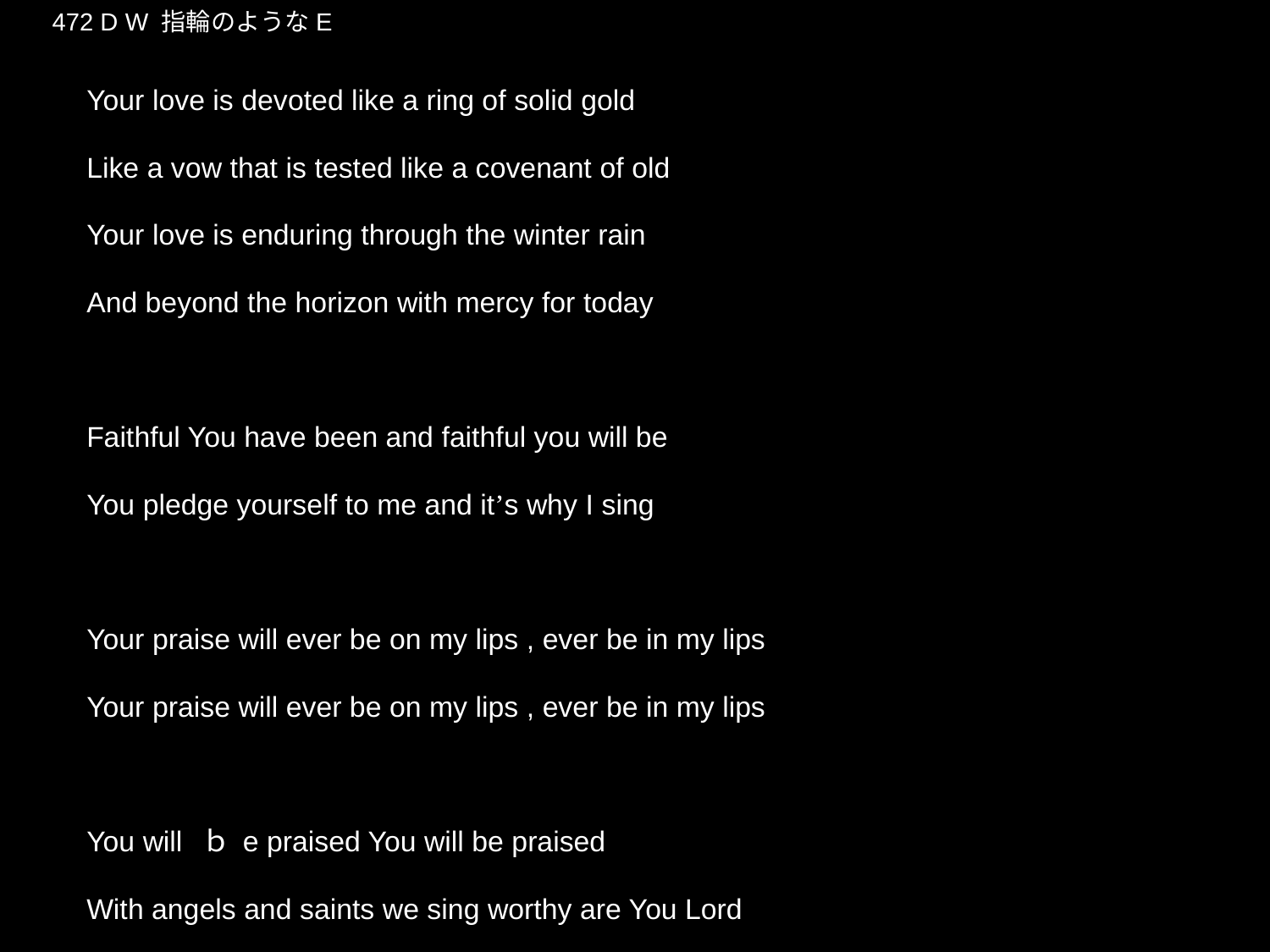

ゆびわのようなけんしんてきなあい

★W
472 D W 指輪のようなE
Your love is devoted like a ring of solid gold
Like a vow that is tested like a covenant of old
Your love is enduring through the winter rain
And beyond the horizon with mercy for today

Faithful You have been and faithful you will be
You pledge yourself to me and it’s why I sing

Your praise will ever be on my lips , ever be in my lips
Your praise will ever be on my lips , ever be in my lips

You will ｂe praised You will be praised
With angels and saints we sing worthy are You Lord

You will ｂe praised You will be praised
With angels and saints we sing worthy are You Lord

★４